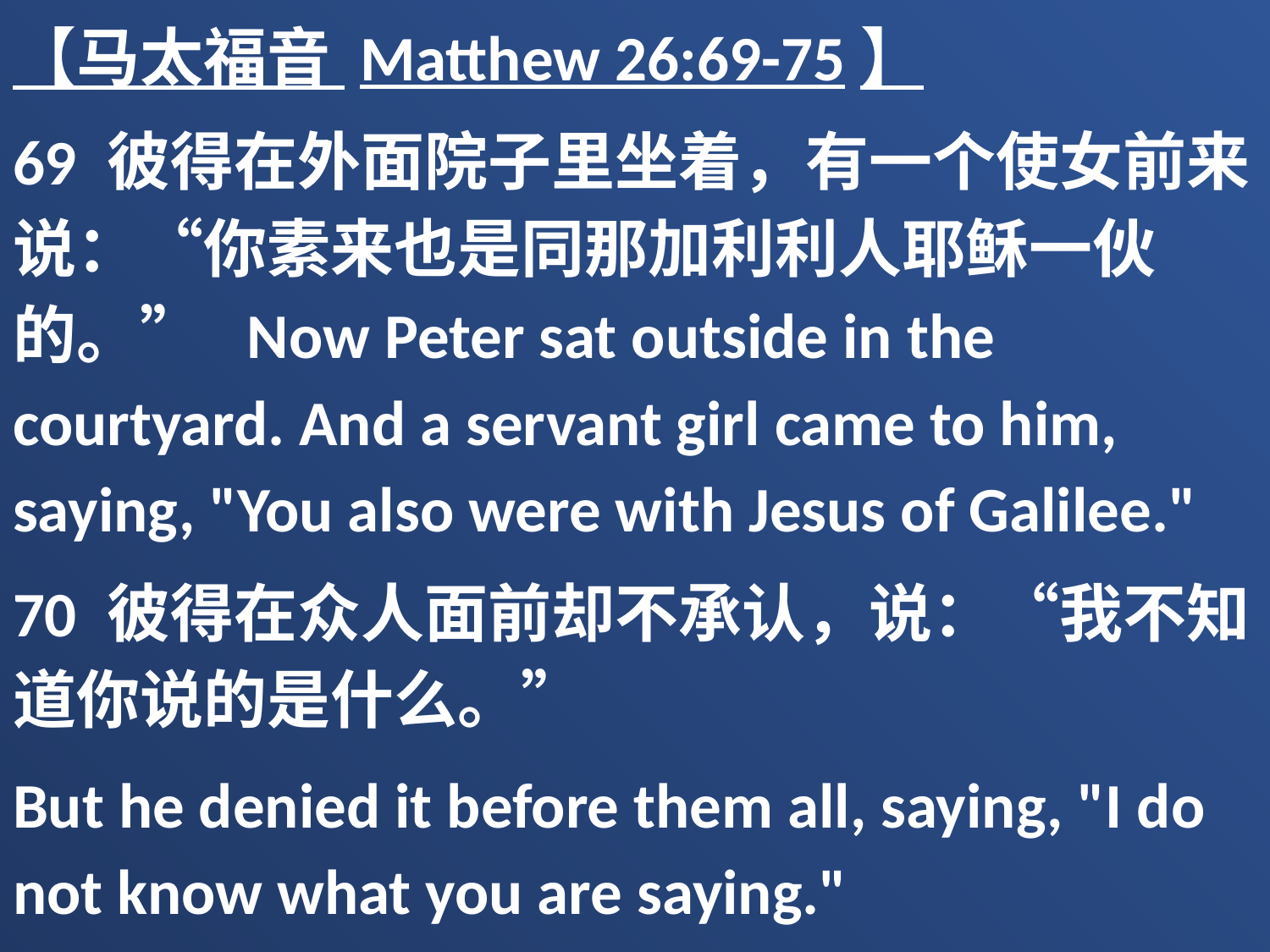

【马太福音 Matthew 26:69-75】
69 彼得在外面院子里坐着，有一个使女前来说：“你素来也是同那加利利人耶稣一伙的。”  Now Peter sat outside in the courtyard. And a servant girl came to him, saying, "You also were with Jesus of Galilee."
70 彼得在众人面前却不承认，说：“我不知道你说的是什么。”
But he denied it before them all, saying, "I do not know what you are saying."